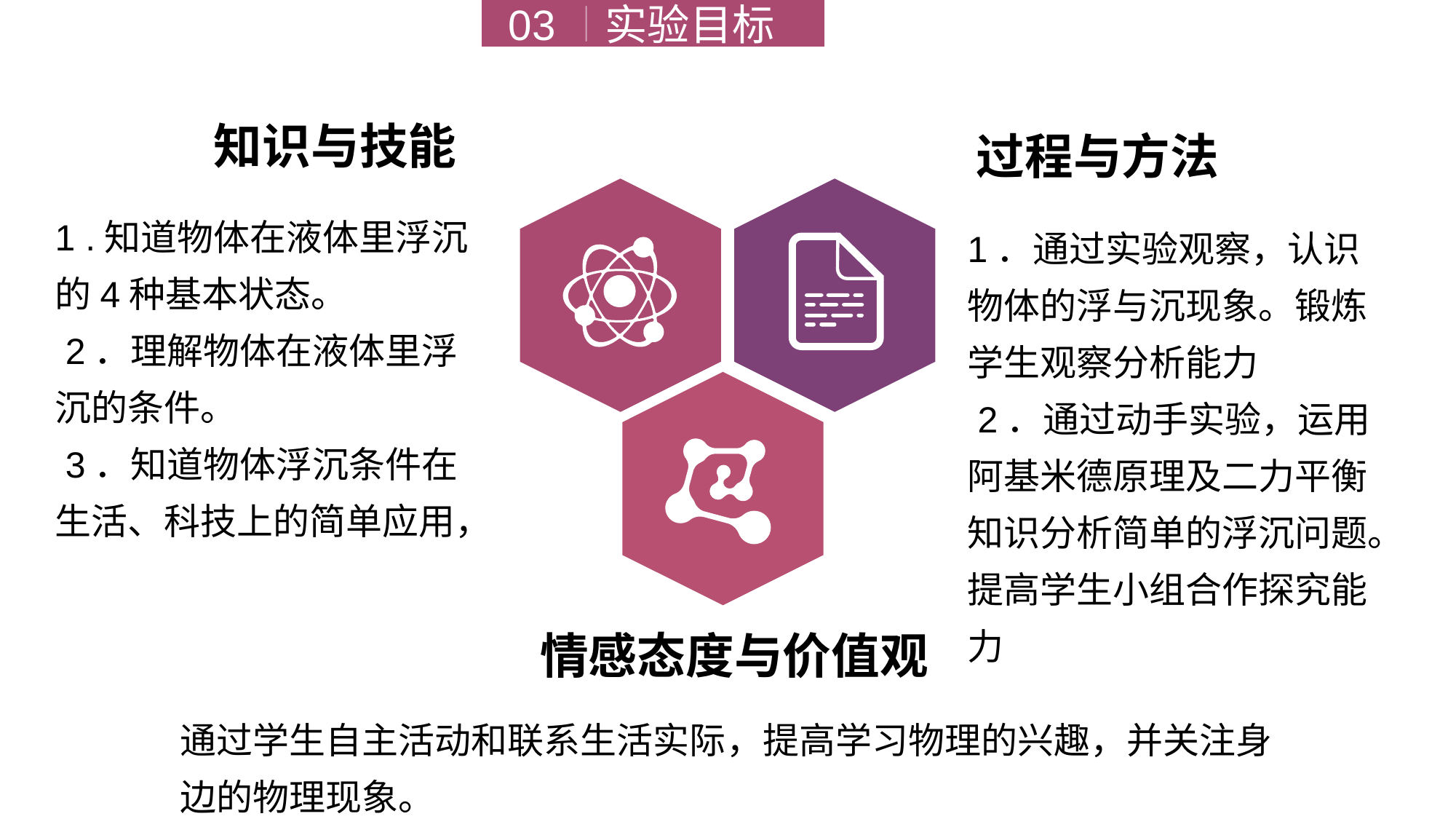

03
实验目标
知识与技能
过程与方法

1 .知道物体在液体里浮沉的4种基本状态。
 2．理解物体在液体里浮沉的条件。
 3．知道物体浮沉条件在生活、科技上的简单应用，
1．通过实验观察，认识物体的浮与沉现象。锻炼学生观察分析能力
 2．通过动手实验，运用阿基米德原理及二力平衡知识分析简单的浮沉问题。提高学生小组合作探究能力

情感态度与价值观
通过学生自主活动和联系生活实际，提高学习物理的兴趣，并关注身边的物理现象。